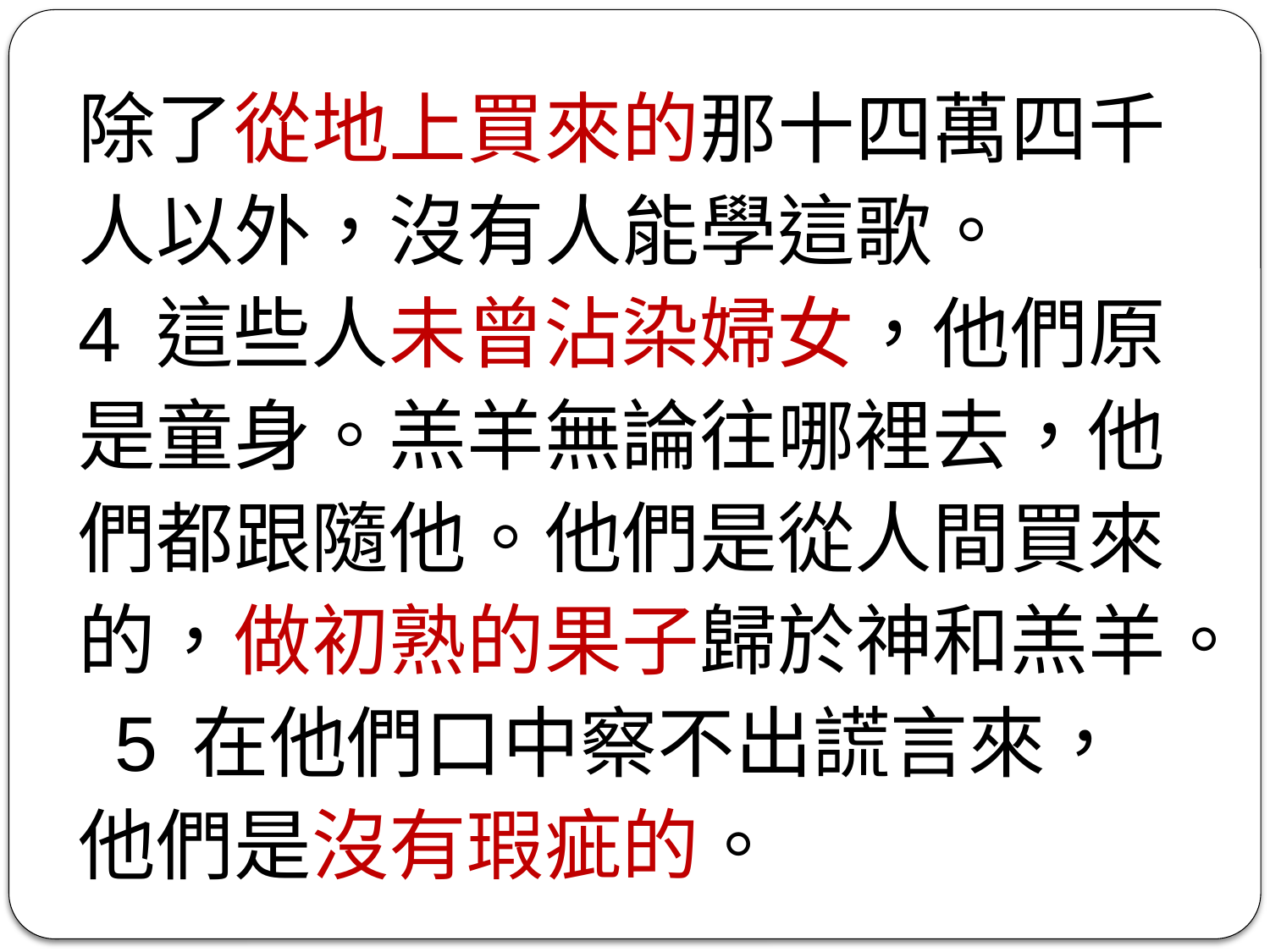

除了從地上買來的那十四萬四千人以外，沒有人能學這歌。 4 這些人未曾沾染婦女，他們原是童身。羔羊無論往哪裡去，他們都跟隨他。他們是從人間買來的，做初熟的果子歸於神和羔羊。 5 在他們口中察不出謊言來，他們是沒有瑕疵的。